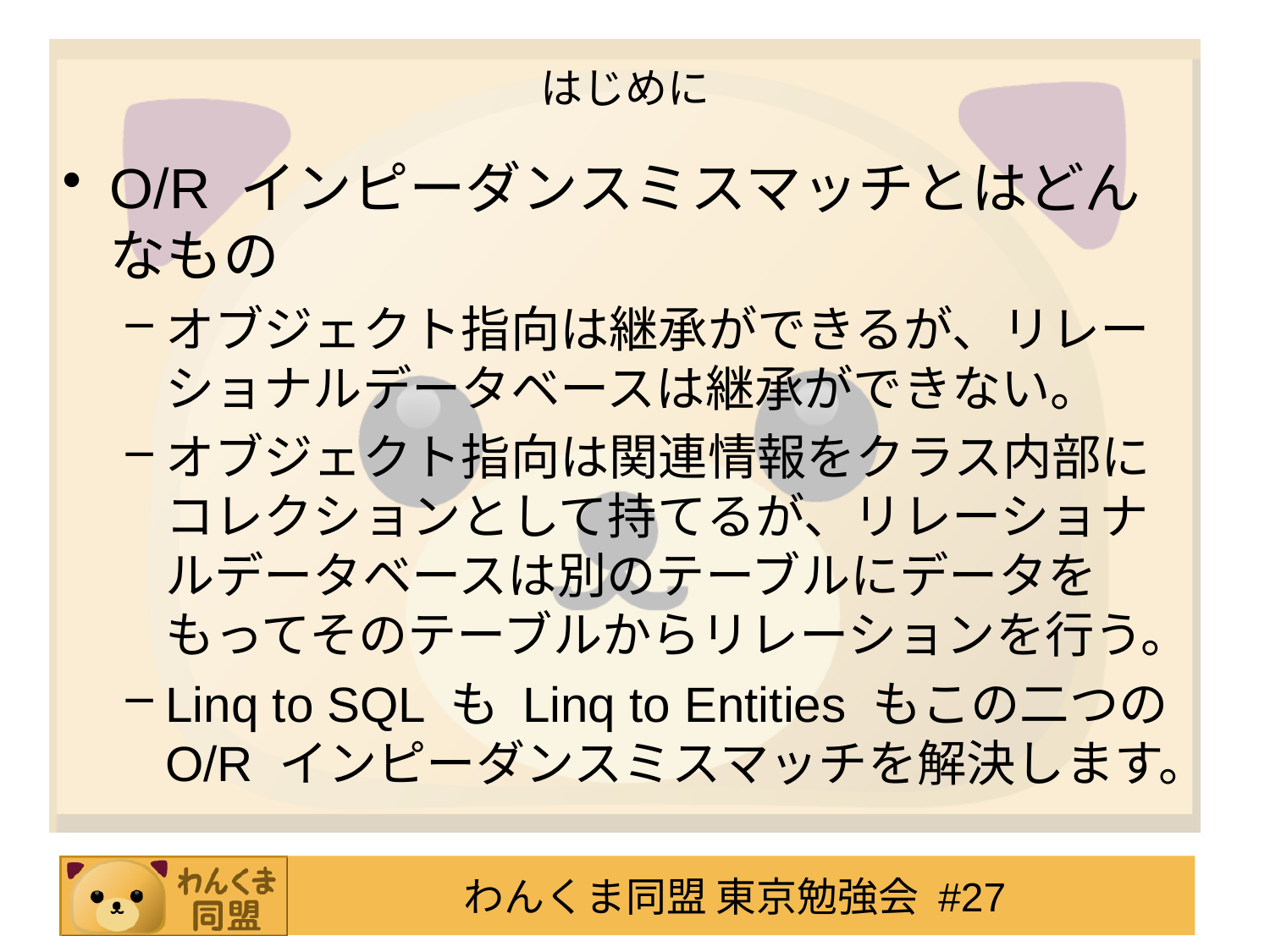

# はじめに
O/R インピーダンスミスマッチとはどんなもの
オブジェクト指向は継承ができるが、リレーショナルデータベースは継承ができない。
オブジェクト指向は関連情報をクラス内部にコレクションとして持てるが、リレーショナルデータベースは別のテーブルにデータをもってそのテーブルからリレーションを行う。
Linq to SQL も Linq to Entities もこの二つのO/R インピーダンスミスマッチを解決します。